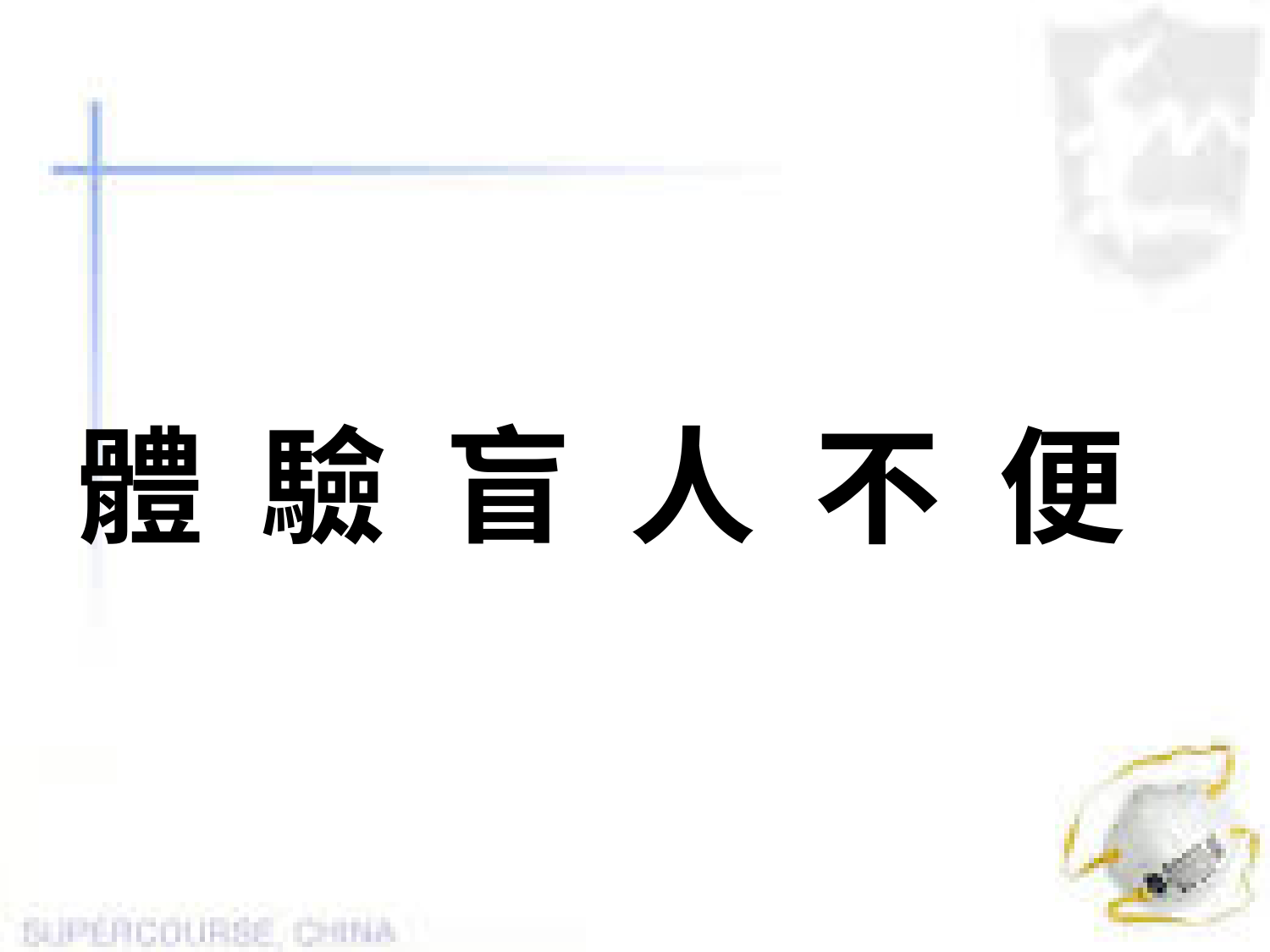

#

體  驗  盲  人  不  便